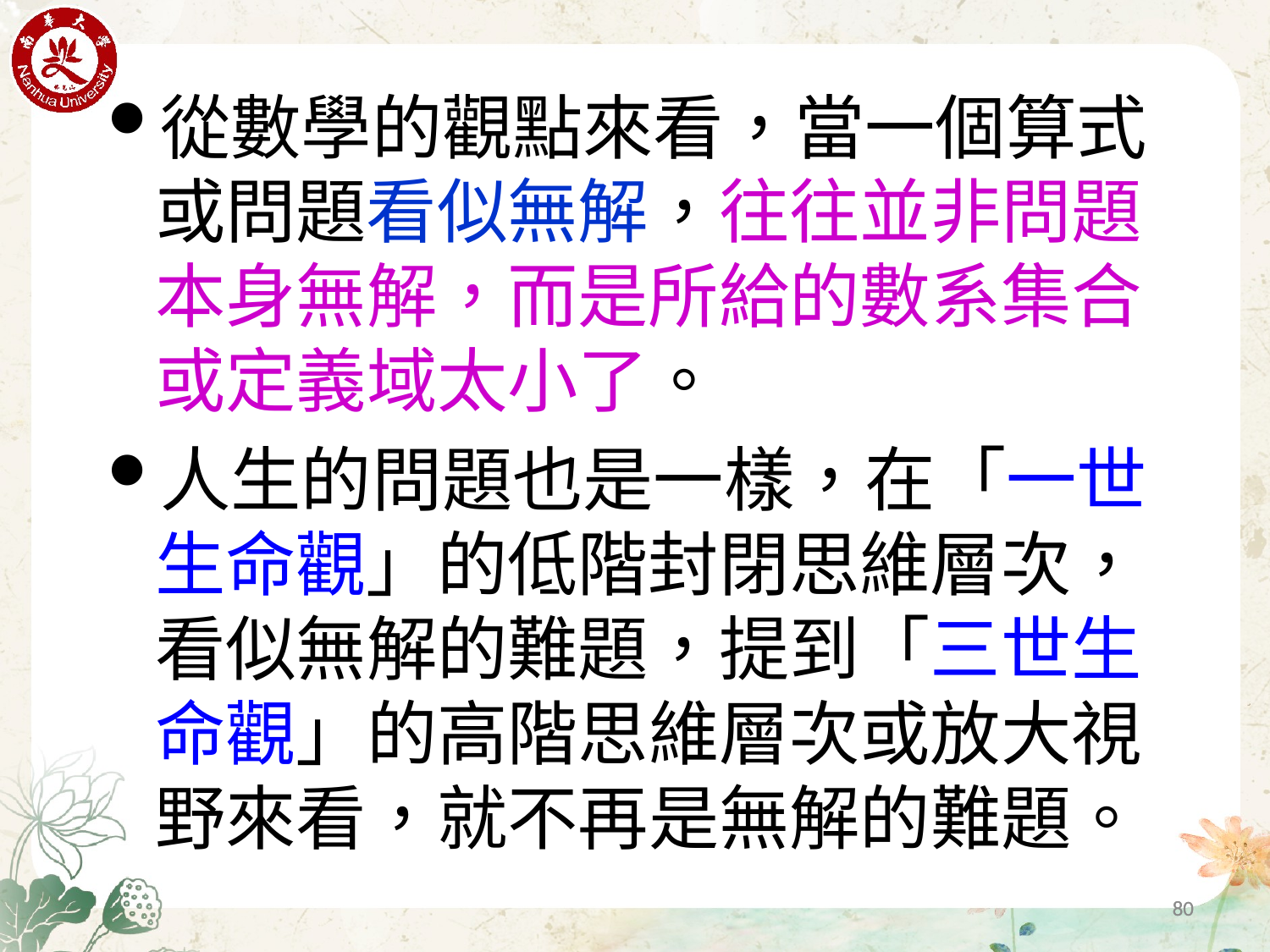

從數學的觀點來看，當一個算式或問題看似無解，往往並非問題本身無解，而是所給的數系集合或定義域太小了。
人生的問題也是一樣，在「一世生命觀」的低階封閉思維層次，看似無解的難題，提到「三世生命觀」的高階思維層次或放大視野來看，就不再是無解的難題。
80
80